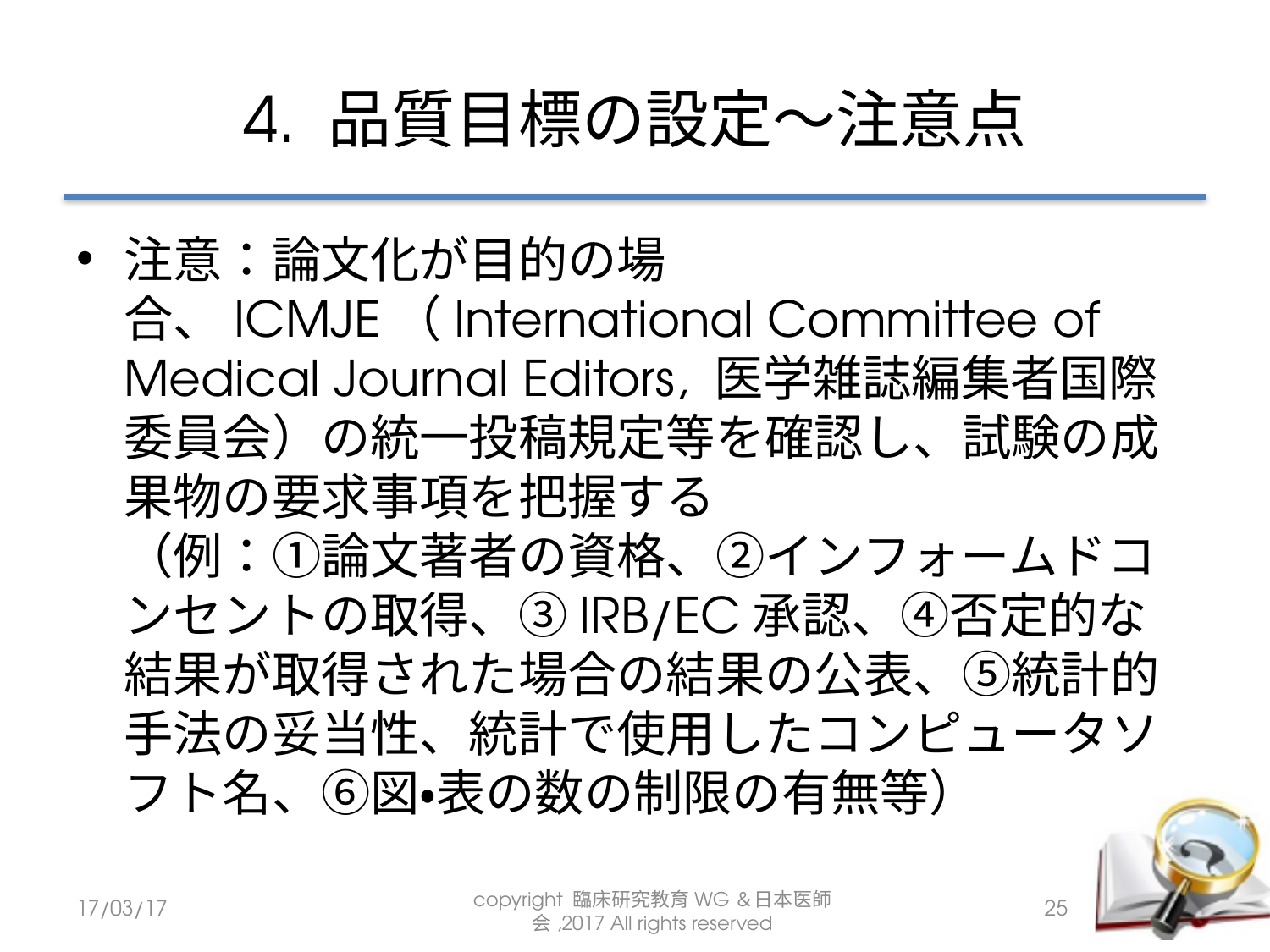

# 4. 品質目標の設定〜注意点
注意：論文化が目的の場合、ICMJE（International Committee of Medical Journal Editors, 医学雑誌編集者国際委員会）の統一投稿規定等を確認し、試験の成果物の要求事項を把握する
（例：①論文著者の資格、②インフォームドコンセントの取得、③IRB/EC承認、④否定的な結果が取得された場合の結果の公表、⑤統計的手法の妥当性、統計で使用したコンピュータソフト名、⑥図・表の数の制限の有無等）

17/03/17
copyright 臨床研究教育WG＆日本医師会,2017 All rights reserved
25